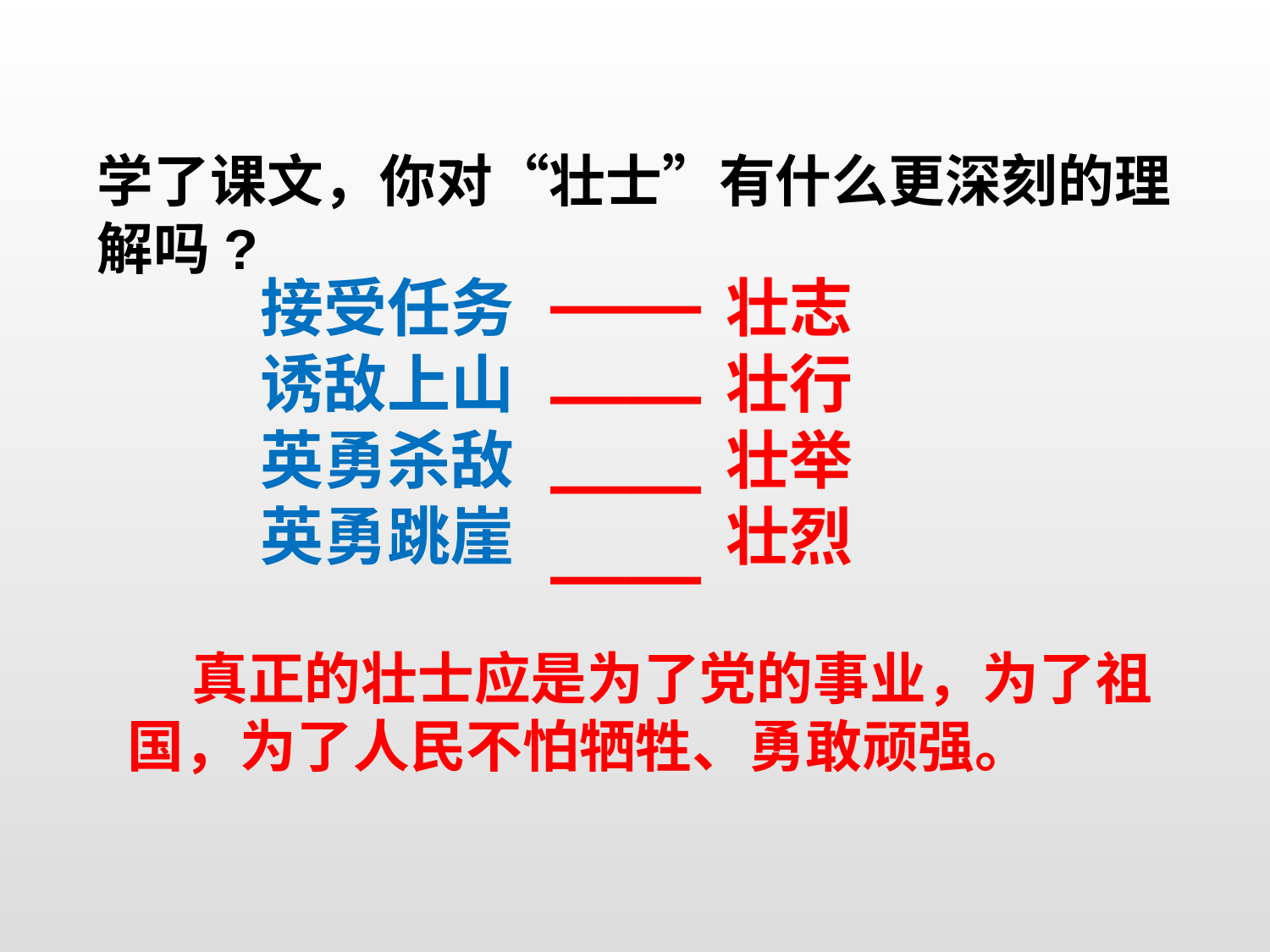

学了课文，你对“壮士”有什么更深刻的理解吗?
——
——
——
——

接受任务
诱敌上山
英勇杀敌
英勇跳崖
壮志
壮行
壮举
壮烈
    真正的壮士应是为了党的事业，为了祖国，为了人民不怕牺牲、勇敢顽强。